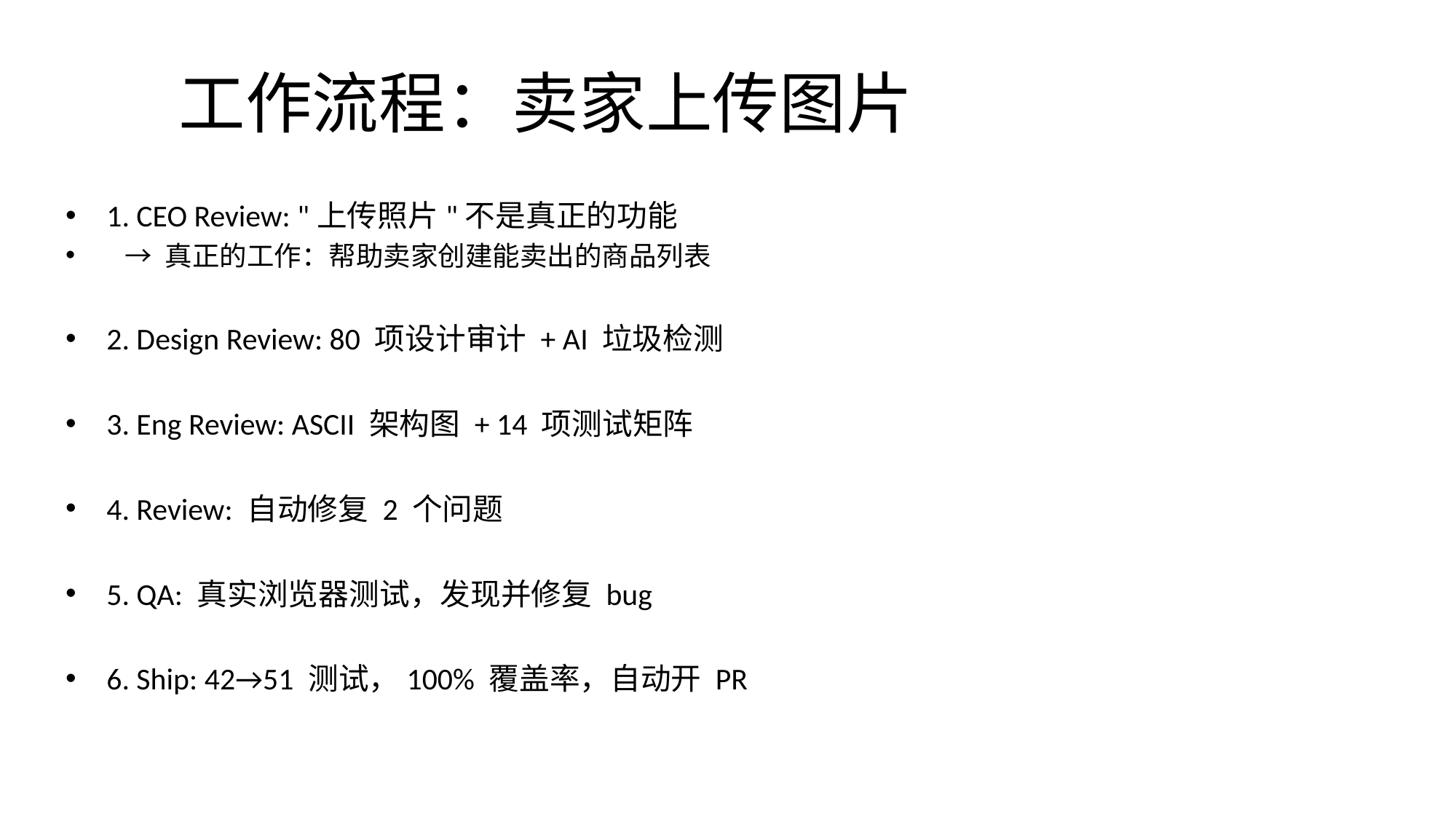

# 工作流程：卖家上传图片
1. CEO Review: "上传照片"不是真正的功能
   → 真正的工作：帮助卖家创建能卖出的商品列表

2. Design Review: 80 项设计审计 + AI 垃圾检测

3. Eng Review: ASCII 架构图 + 14 项测试矩阵

4. Review: 自动修复 2 个问题

5. QA: 真实浏览器测试，发现并修复 bug

6. Ship: 42→51 测试，100% 覆盖率，自动开 PR